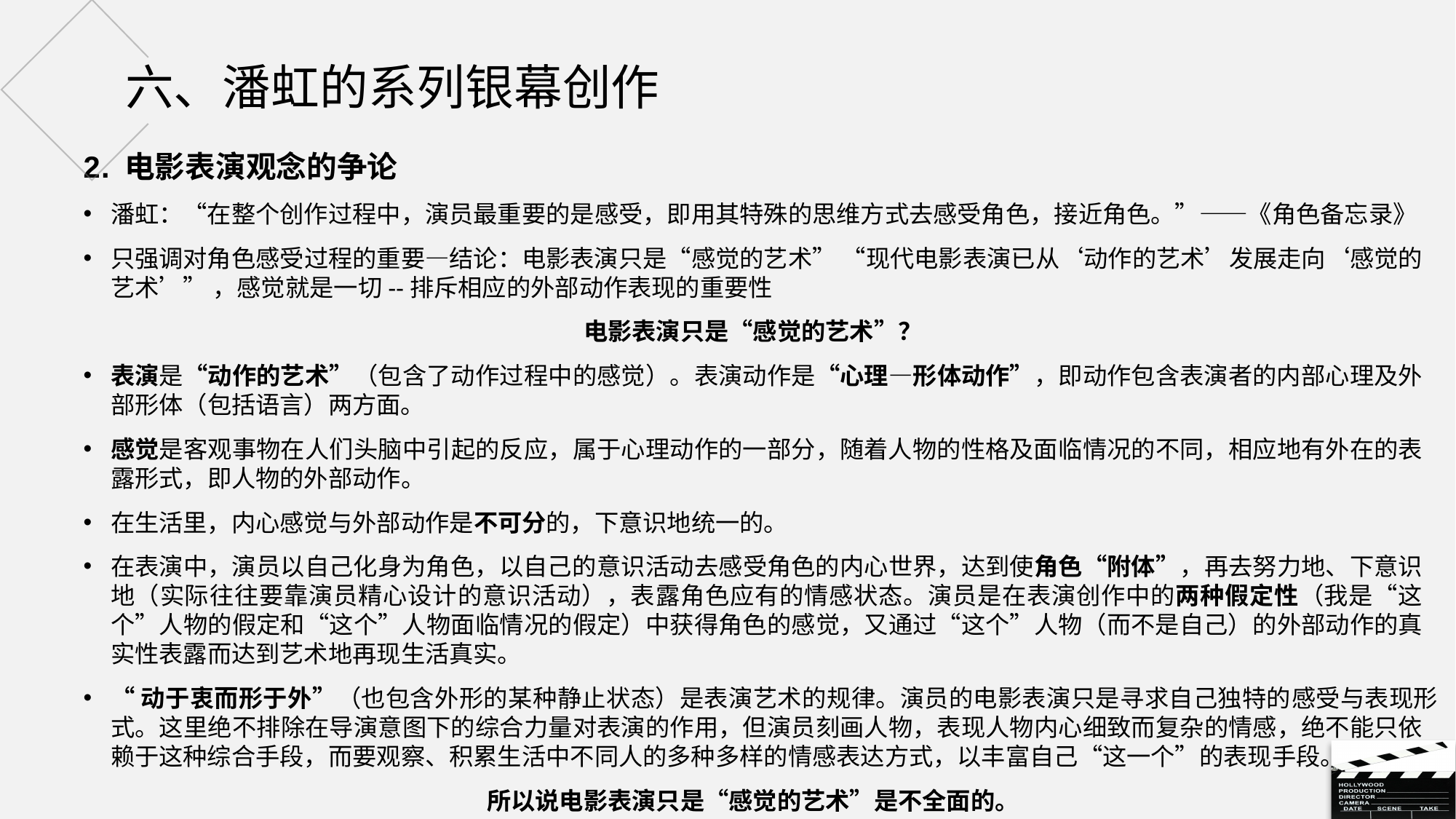

# 六、潘虹的系列银幕创作
电影表演观念的争论
潘虹：“在整个创作过程中，演员最重要的是感受，即用其特殊的思维方式去感受角色，接近角色。”——《角色备忘录》
只强调对角色感受过程的重要—结论：电影表演只是“感觉的艺术” “现代电影表演已从‘动作的艺术’发展走向‘感觉的艺术’” ，感觉就是一切--排斥相应的外部动作表现的重要性
电影表演只是“感觉的艺术”？
表演是“动作的艺术”（包含了动作过程中的感觉）。表演动作是“心理—形体动作”，即动作包含表演者的内部心理及外部形体（包括语言）两方面。
感觉是客观事物在人们头脑中引起的反应，属于心理动作的一部分，随着人物的性格及面临情况的不同，相应地有外在的表露形式，即人物的外部动作。
在生活里，内心感觉与外部动作是不可分的，下意识地统一的。
在表演中，演员以自己化身为角色，以自己的意识活动去感受角色的内心世界，达到使角色“附体”，再去努力地、下意识地（实际往往要靠演员精心设计的意识活动），表露角色应有的情感状态。演员是在表演创作中的两种假定性（我是“这个”人物的假定和“这个”人物面临情况的假定）中获得角色的感觉，又通过“这个”人物（而不是自己）的外部动作的真实性表露而达到艺术地再现生活真实。
“动于衷而形于外”（也包含外形的某种静止状态）是表演艺术的规律。演员的电影表演只是寻求自己独特的感受与表现形式。这里绝不排除在导演意图下的综合力量对表演的作用，但演员刻画人物，表现人物内心细致而复杂的情感，绝不能只依赖于这种综合手段，而要观察、积累生活中不同人的多种多样的情感表达方式，以丰富自己“这一个”的表现手段。
所以说电影表演只是“感觉的艺术”是不全面的。